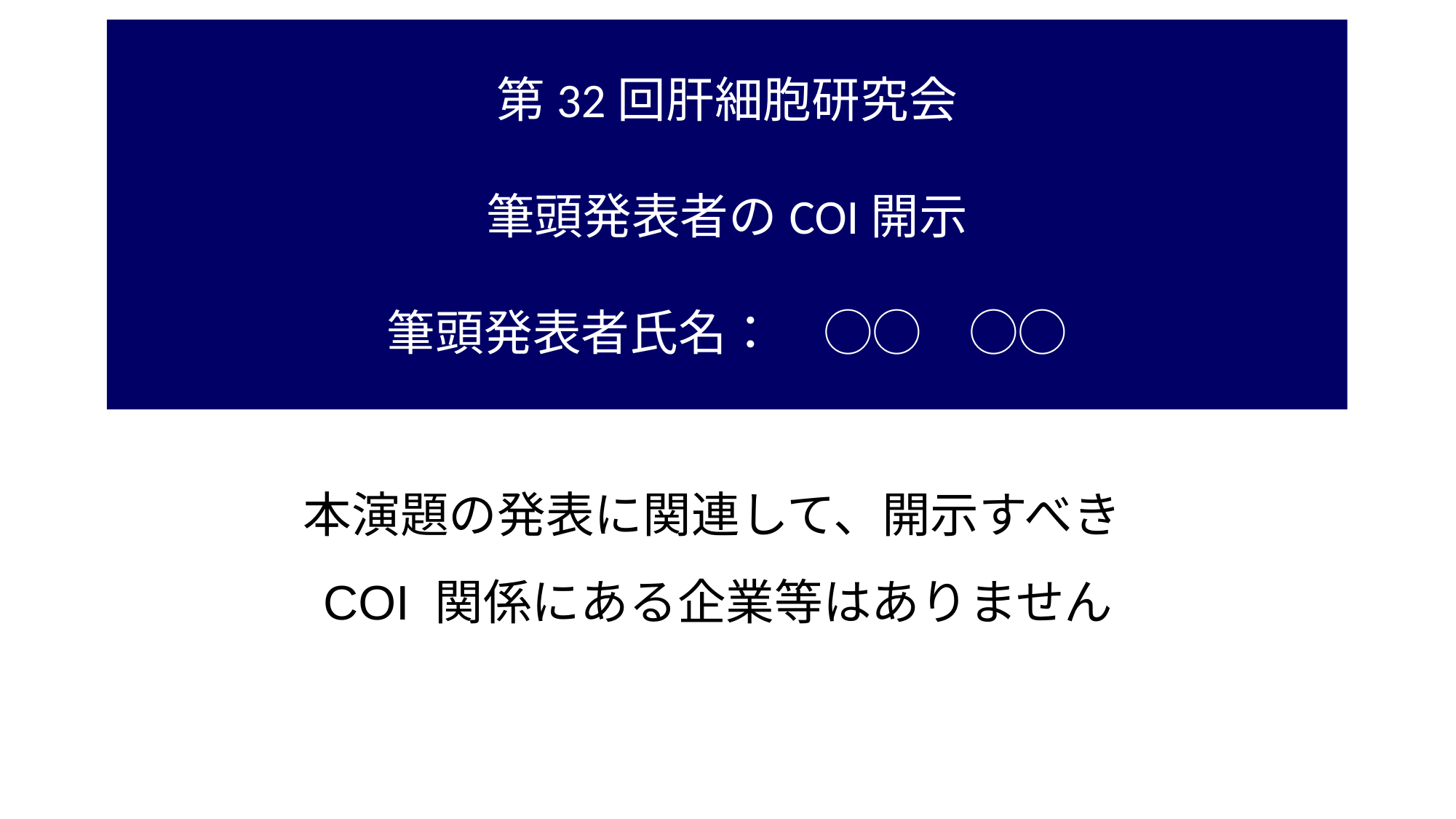

# 第32回肝細胞研究会 筆頭発表者のCOI開示 筆頭発表者氏名：　◯◯　◯◯
本演題の発表に関連して、開示すべきCOI 関係にある企業等はありません